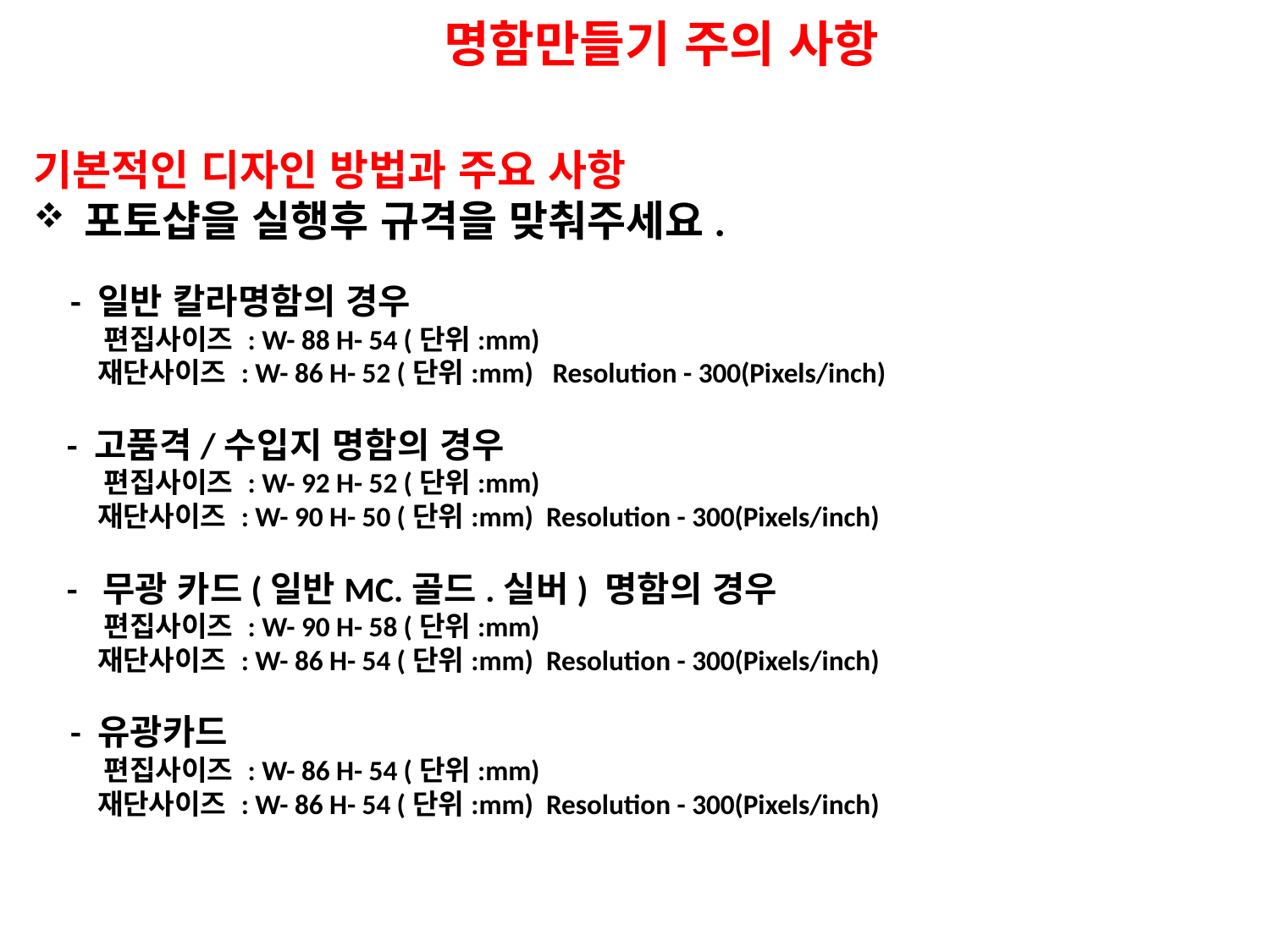

명함만들기 주의 사항
기본적인 디자인 방법과 주요 사항
 포토샵을 실행후 규격을 맞춰주세요.
     - 일반 칼라명함의 경우
         편집사이즈 : W- 88 H- 54 (단위:mm)
         재단사이즈 : W- 86 H- 52 (단위:mm)   Resolution - 300(Pixels/inch)
     - 고품격/수입지 명함의 경우
         편집사이즈 : W- 92 H- 52 (단위:mm)
         재단사이즈 : W- 90 H- 50 (단위:mm)  Resolution - 300(Pixels/inch)
     -  무광 카드(일반MC.골드.실버) 명함의 경우
         편집사이즈 : W- 90 H- 58 (단위:mm)
         재단사이즈 : W- 86 H- 54 (단위:mm)  Resolution - 300(Pixels/inch)
     - 유광카드
         편집사이즈 : W- 86 H- 54 (단위:mm)
         재단사이즈 : W- 86 H- 54 (단위:mm)  Resolution - 300(Pixels/inch)